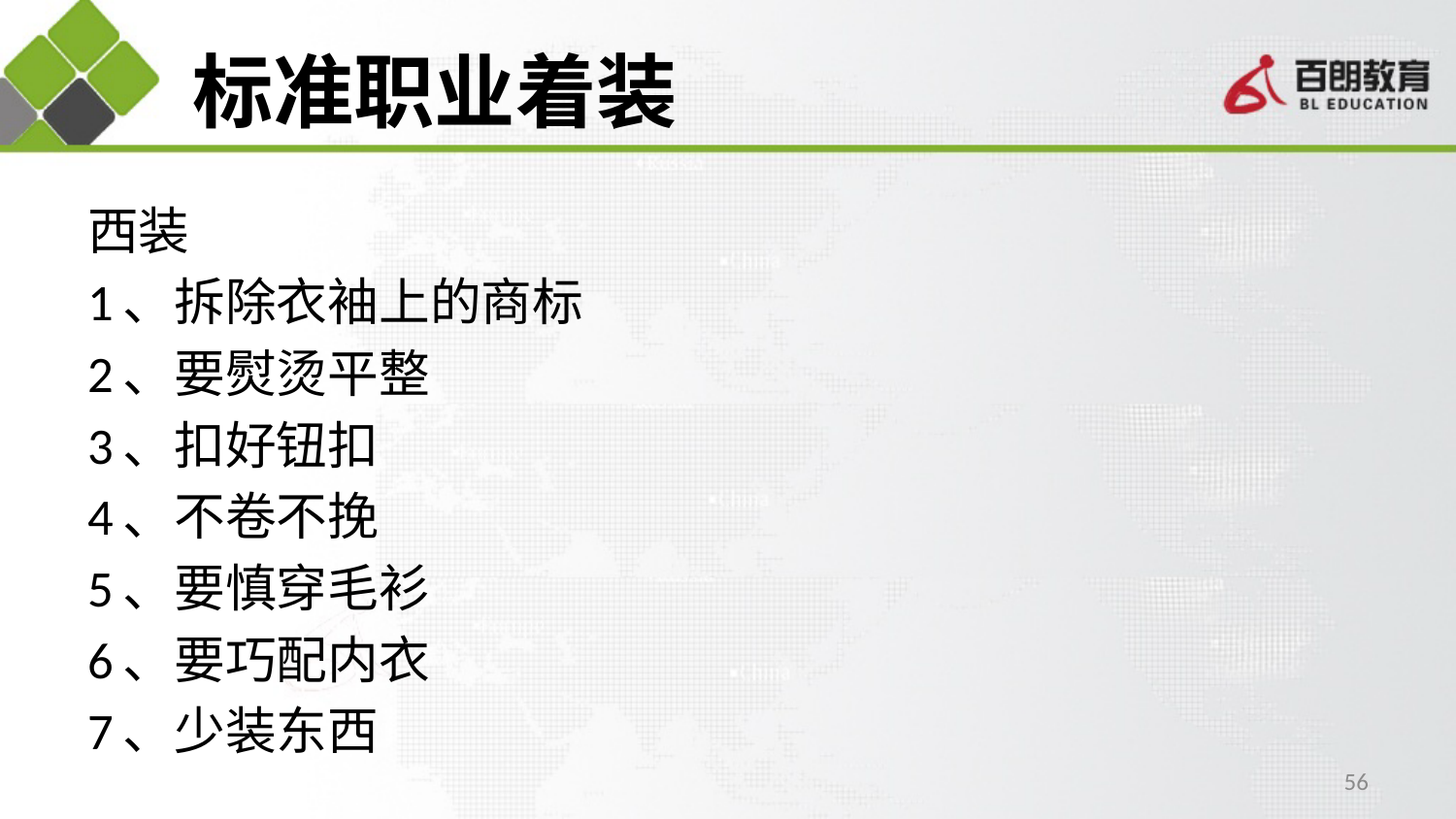

# 标准职业着装
西装
1、拆除衣袖上的商标
2、要熨烫平整
3、扣好钮扣
4、不卷不挽
5、要慎穿毛衫
6、要巧配内衣
7、少装东西
56